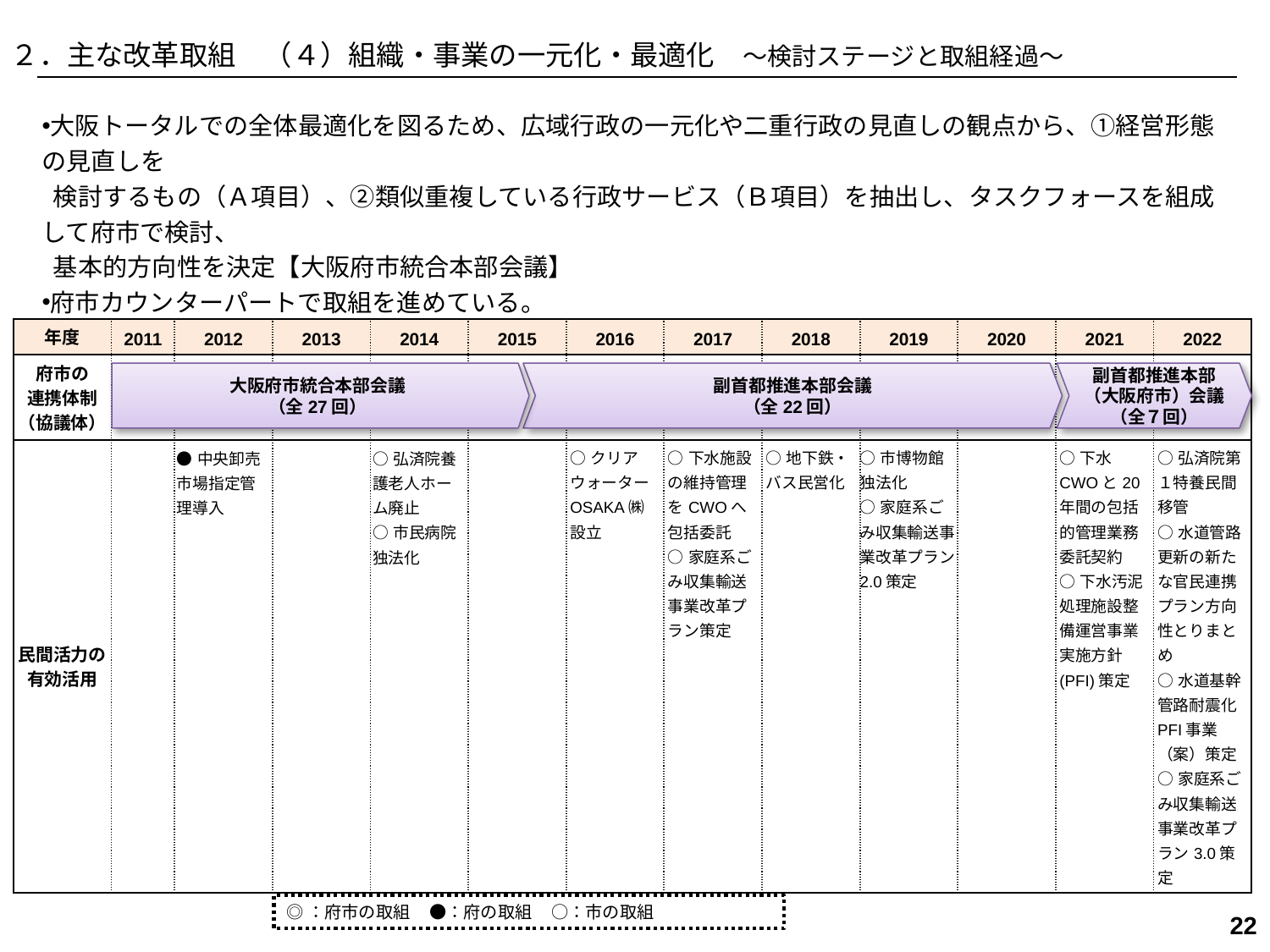

２．主な改革取組　（４）組織・事業の一元化・最適化　～検討ステージと取組経過～
大阪トータルでの全体最適化を図るため、広域行政の一元化や二重行政の見直しの観点から、①経営形態の見直しを
 検討するもの（Ａ項目）、②類似重複している行政サービス（Ｂ項目）を抽出し、タスクフォースを組成して府市で検討、
 基本的方向性を決定【大阪府市統合本部会議】
府市カウンターパートで取組を進めている。
| 年度 | 2011 | 2012 | 2013 | 2014 | 2015 | 2016 | 2017 | 2018 | 2019 | 2020 | 2021 | 2022 |
| --- | --- | --- | --- | --- | --- | --- | --- | --- | --- | --- | --- | --- |
| 府市の 連携体制 （協議体） |  |  |  |  |  |  |  |  |  |  |  |  |
| 民間活力の有効活用 |  | ●中央卸売市場指定管理導入 |  | ○弘済院養護老人ホーム廃止 ○市民病院独法化 |  | ○クリアウォーターOSAKA㈱ 設立 | ○下水施設の維持管理をCWOへ包括委託 ○家庭系ごみ収集輸送事業改革プラン策定 | ○地下鉄・バス民営化 | ○市博物館独法化 ○家庭系ごみ収集輸送事業改革プラン2.0策定 |  | ○下水CWOと20年間の包括的管理業務委託契約 ○下水汚泥処理施設整備運営事業実施方針(PFI)策定 | ○弘済院第１特養民間移管 ○水道管路更新の新たな官民連携プラン方向性とりまとめ ○水道基幹管路耐震化PFI事業（案）策定 ○家庭系ごみ収集輸送事業改革プラン3.0策定 |
副首都推進本部
（大阪府市）会議
（全７回）
大阪府市統合本部会議
（全27回）
副首都推進本部会議
（全22回）
◎：府市の取組     ●：府の取組     ○：市の取組
22